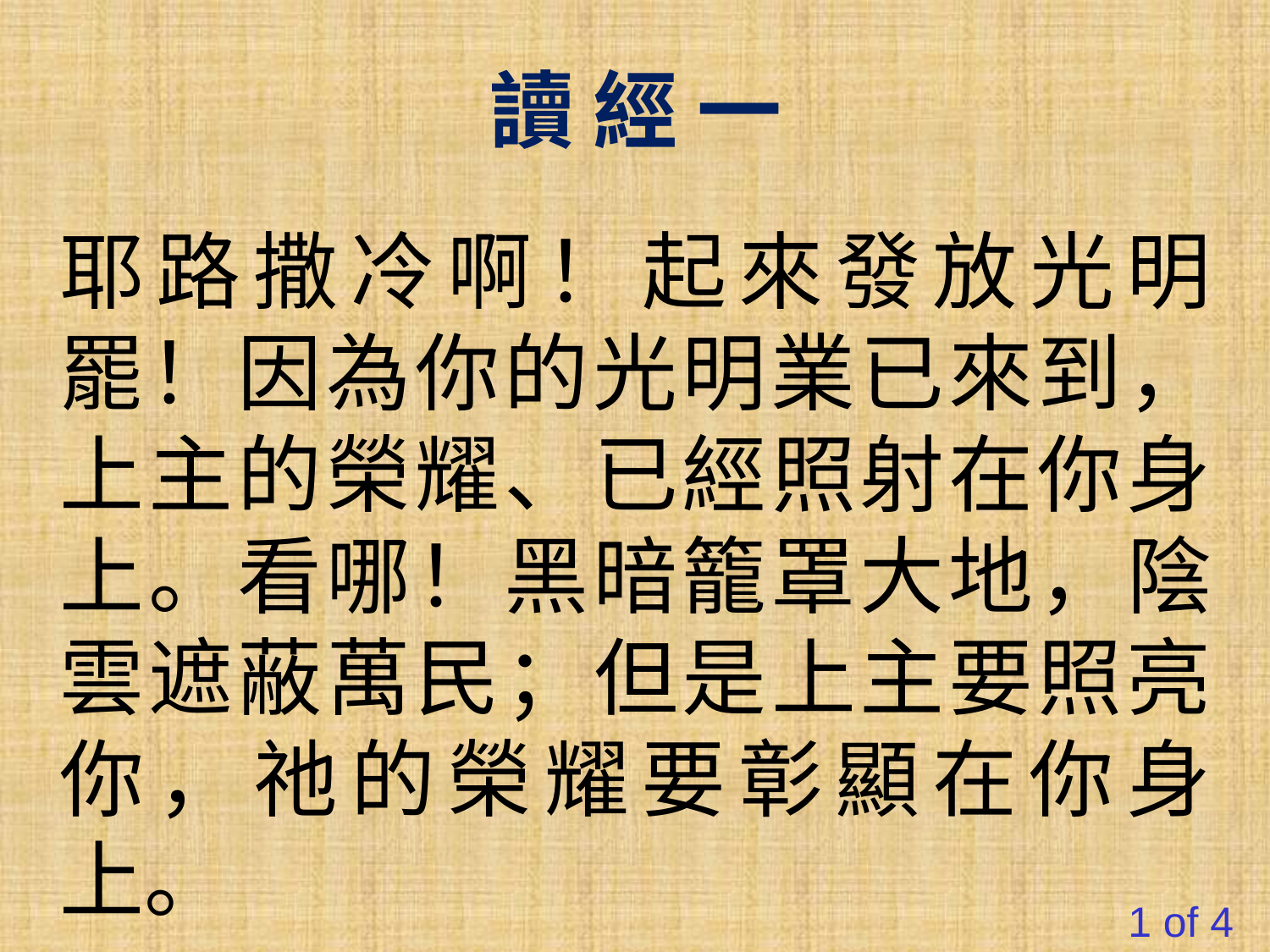

讀 經 一

耶路撒冷啊！起來發放光明罷！因為你的光明業已來到，上主的榮耀、已經照射在你身上。看哪！黑暗籠罩大地，陰雲遮蔽萬民；但是上主要照亮你，祂的榮耀要彰顯在你身上。
#
1 of 4